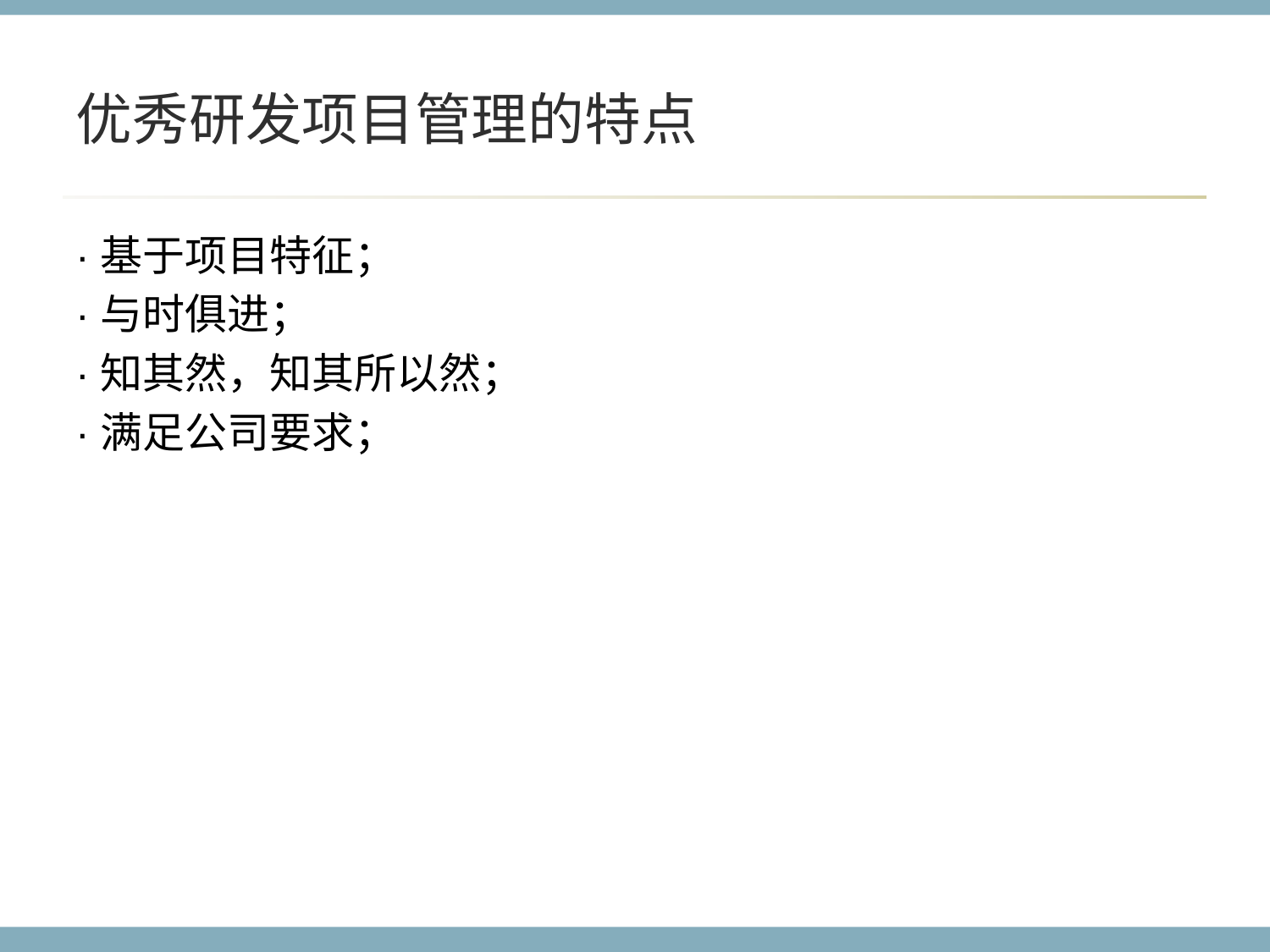

# 优秀研发项目管理的特点
·基于项目特征；
·与时俱进；
·知其然，知其所以然；
·满足公司要求；